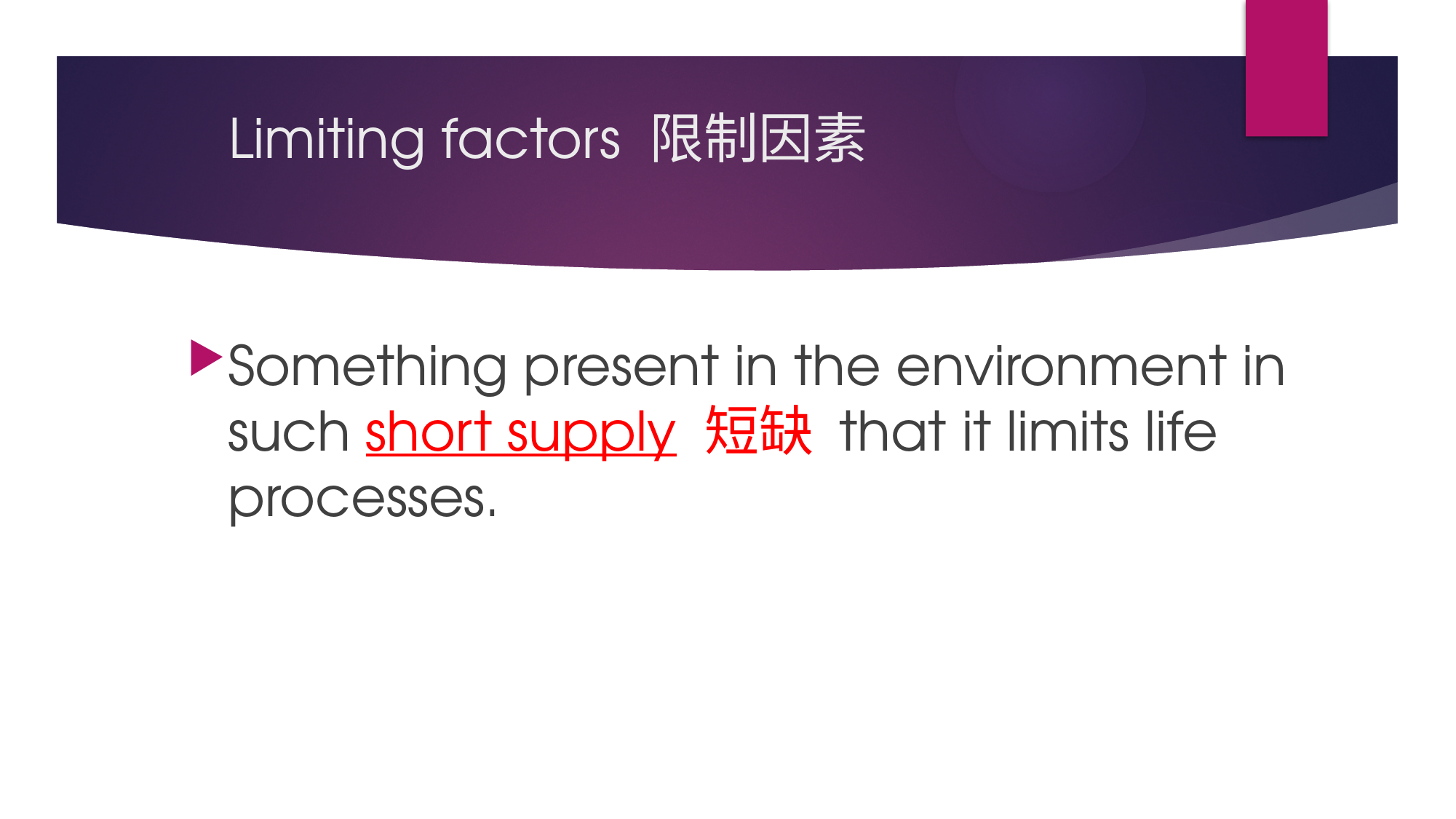

# Limiting factors 限制因素
Something present in the environment in such short supply 短缺 that it limits life processes.